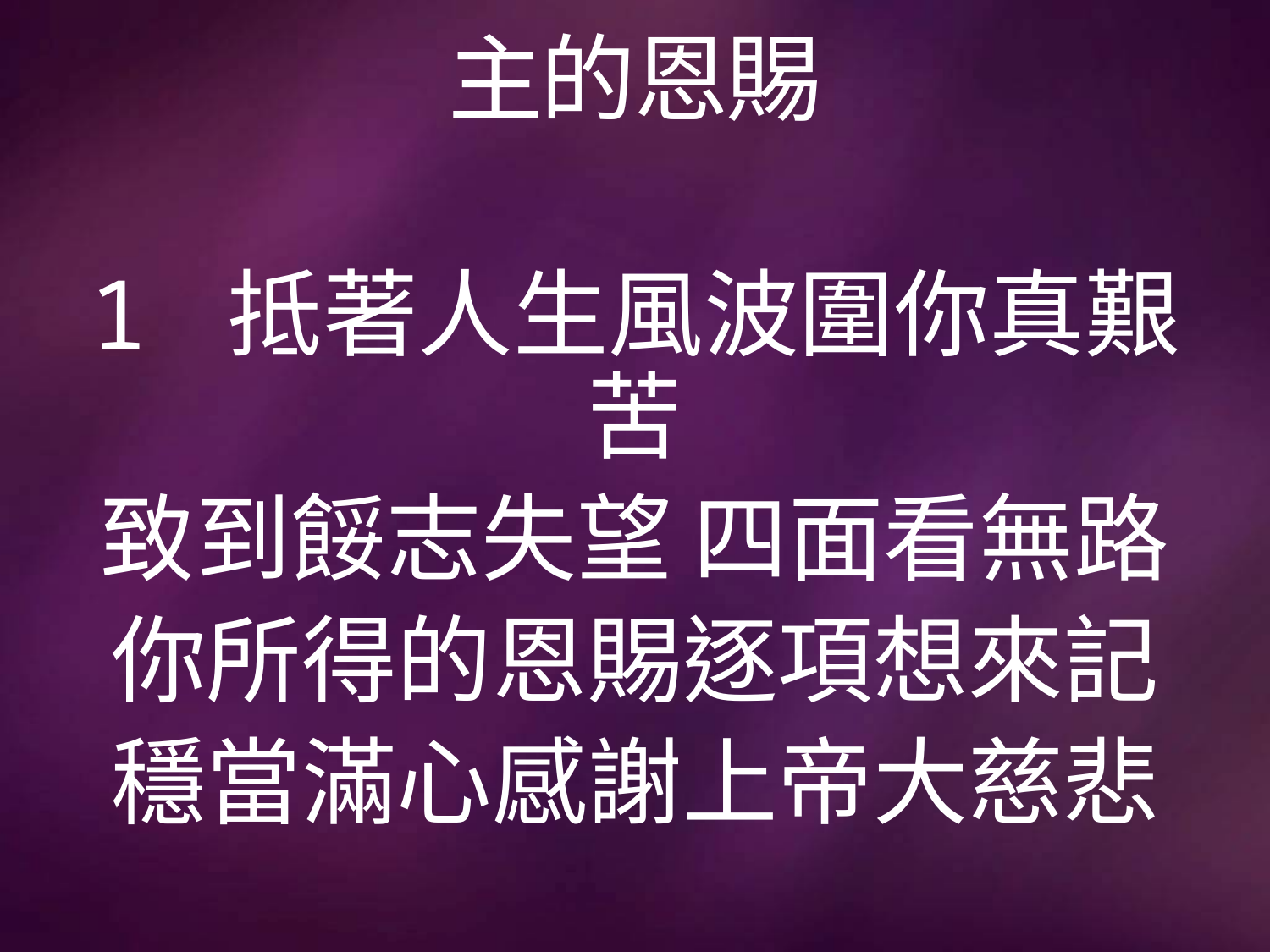

# 主的恩賜
1 抵著人生風波圍你真艱苦
致到餒志失望 四面看無路
你所得的恩賜逐項想來記
穩當滿心感謝上帝大慈悲